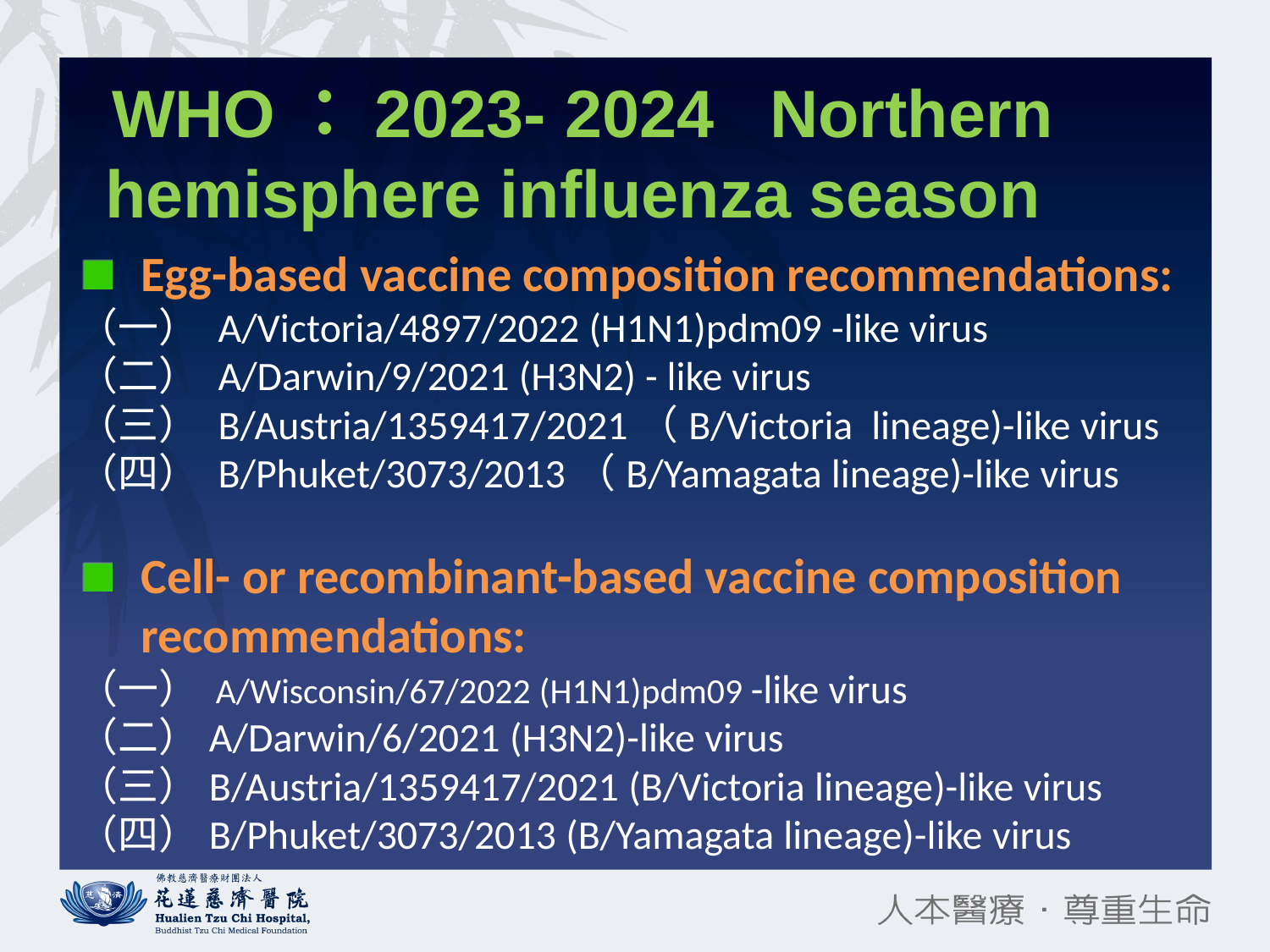

# WHO：2023- 2024   Northern hemisphere influenza season
Egg-based vaccine composition recommendations:
（一） A/Victoria/4897/2022 (H1N1)pdm09 -like virus
（二） A/Darwin/9/2021 (H3N2) - like virus
（三） B/Austria/1359417/2021（B/Victoria  lineage)-like virus
（四） B/Phuket/3073/2013（B/Yamagata lineage)-like virus

Cell- or recombinant-based vaccine composition recommendations:
（一） A/Wisconsin/67/2022 (H1N1)pdm09 -like virus
（二）A/Darwin/6/2021 (H3N2)-like virus
（三）B/Austria/1359417/2021 (B/Victoria lineage)-like virus
（四）B/Phuket/3073/2013 (B/Yamagata lineage)-like virus